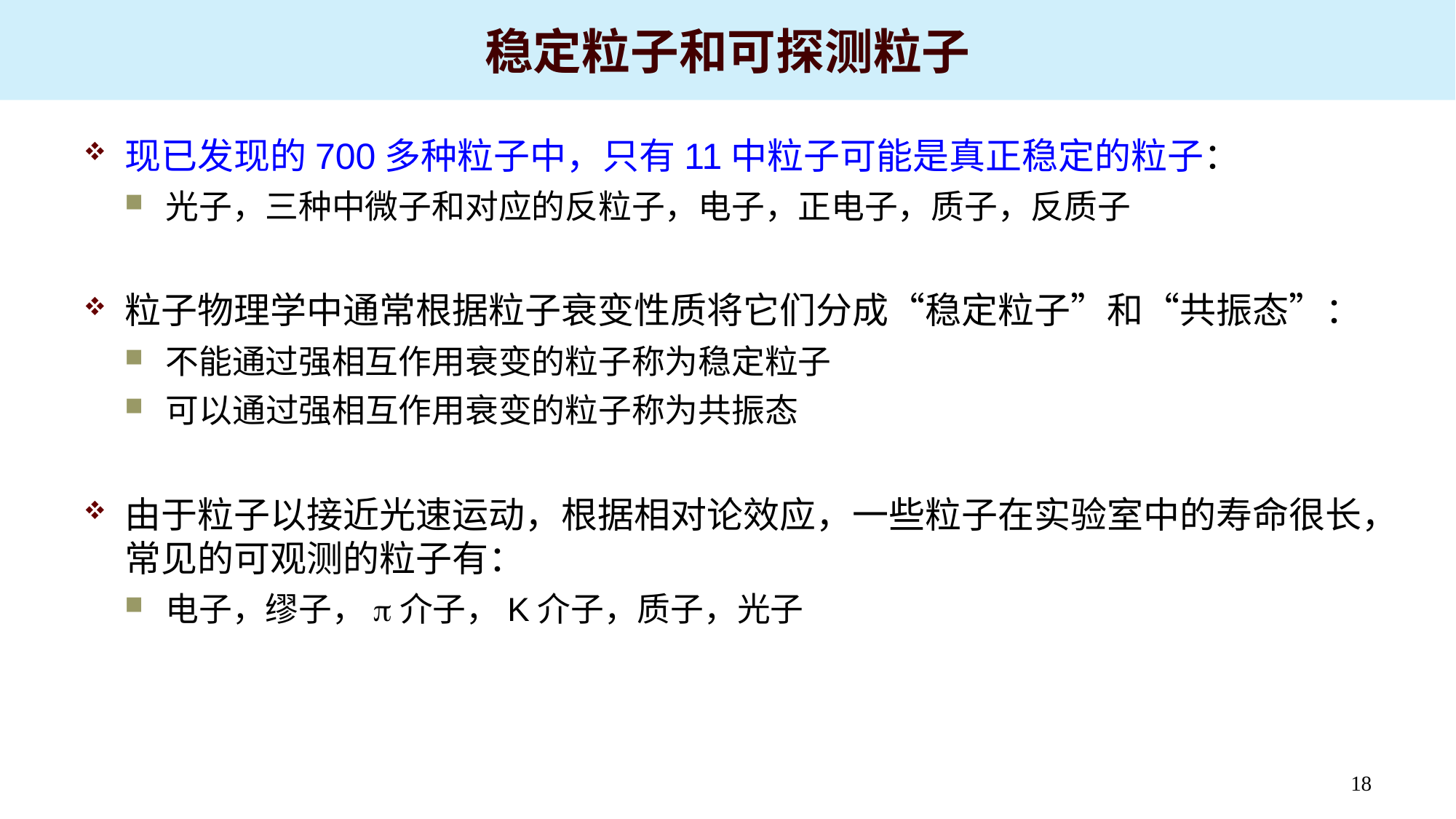

# 稳定粒子和可探测粒子
现已发现的700多种粒子中，只有11中粒子可能是真正稳定的粒子：
光子，三种中微子和对应的反粒子，电子，正电子，质子，反质子

粒子物理学中通常根据粒子衰变性质将它们分成“稳定粒子”和“共振态”：
不能通过强相互作用衰变的粒子称为稳定粒子
可以通过强相互作用衰变的粒子称为共振态

由于粒子以接近光速运动，根据相对论效应，一些粒子在实验室中的寿命很长，常见的可观测的粒子有：
电子，缪子，π介子，K介子，质子，光子

18